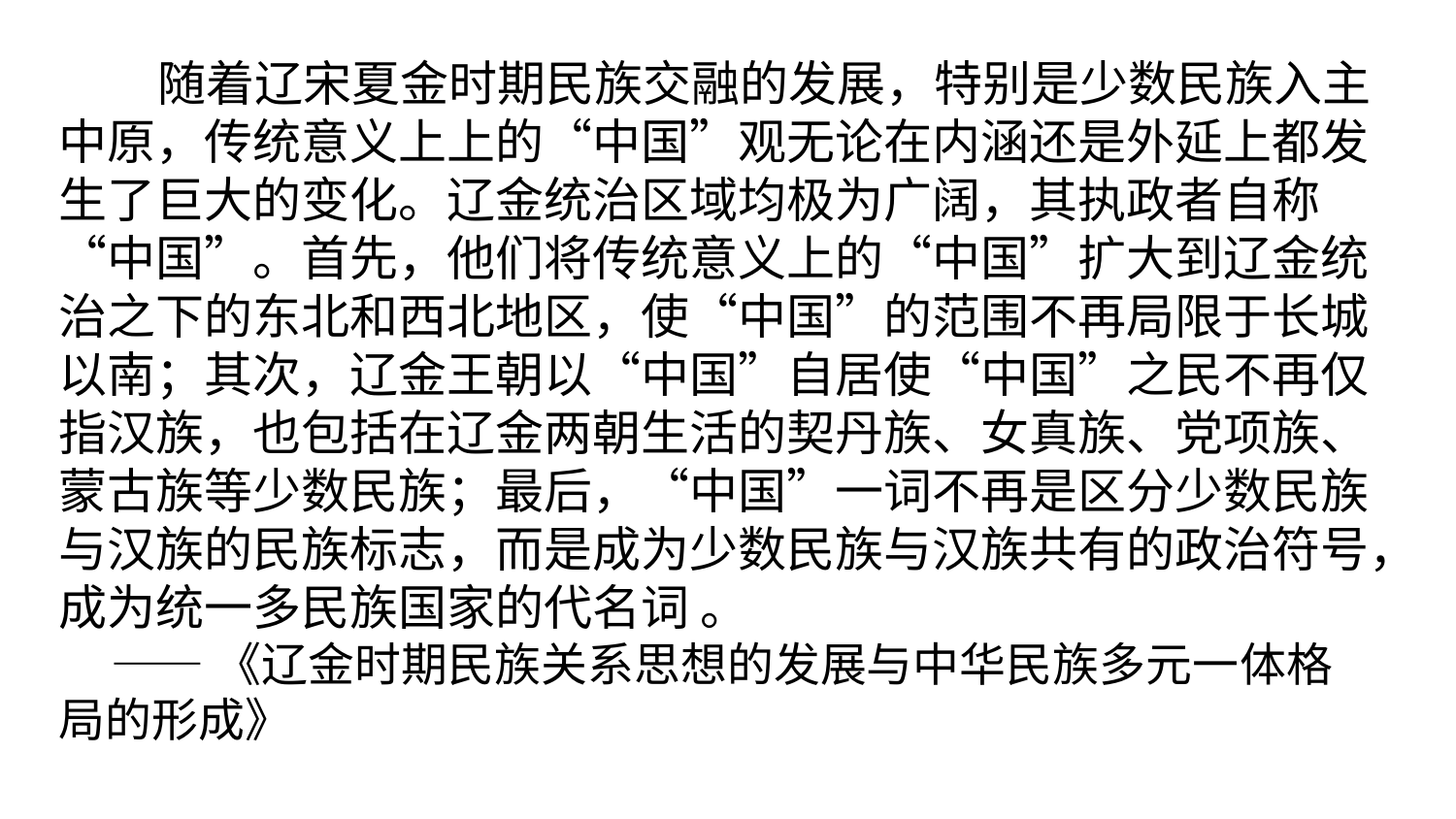

随着辽宋夏金时期民族交融的发展，特别是少数民族入主中原，传统意义上上的“中国”观无论在内涵还是外延上都发生了巨大的变化。辽金统治区域均极为广阔，其执政者自称“中国”。首先，他们将传统意义上的“中国”扩大到辽金统治之下的东北和西北地区，使“中国”的范围不再局限于长城以南；其次，辽金王朝以“中国”自居使“中国”之民不再仅指汉族，也包括在辽金两朝生活的契丹族、女真族、党项族、蒙古族等少数民族；最后，“中国”一词不再是区分少数民族与汉族的民族标志，而是成为少数民族与汉族共有的政治符号，成为统一多民族国家的代名词 。
     ——《辽金时期民族关系思想的发展与中华民族多元一体格局的形成》